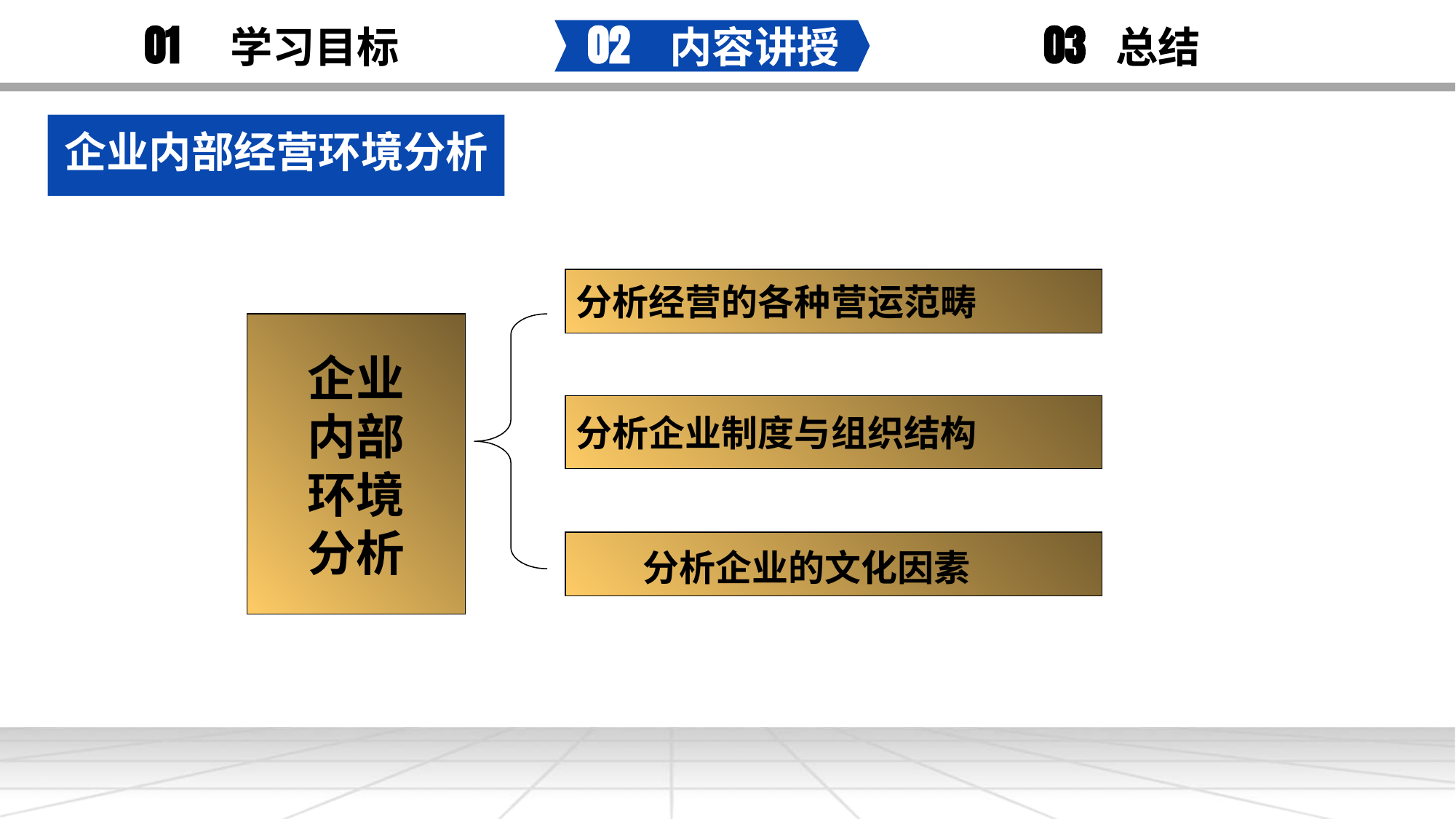

02   内容讲授
03  总结
01    学习目标

企业内部经营环境分析
分析经营的各种营运范畴
企业
内部
环境
分析

分析企业制度与组织结构
      分析企业的文化因素